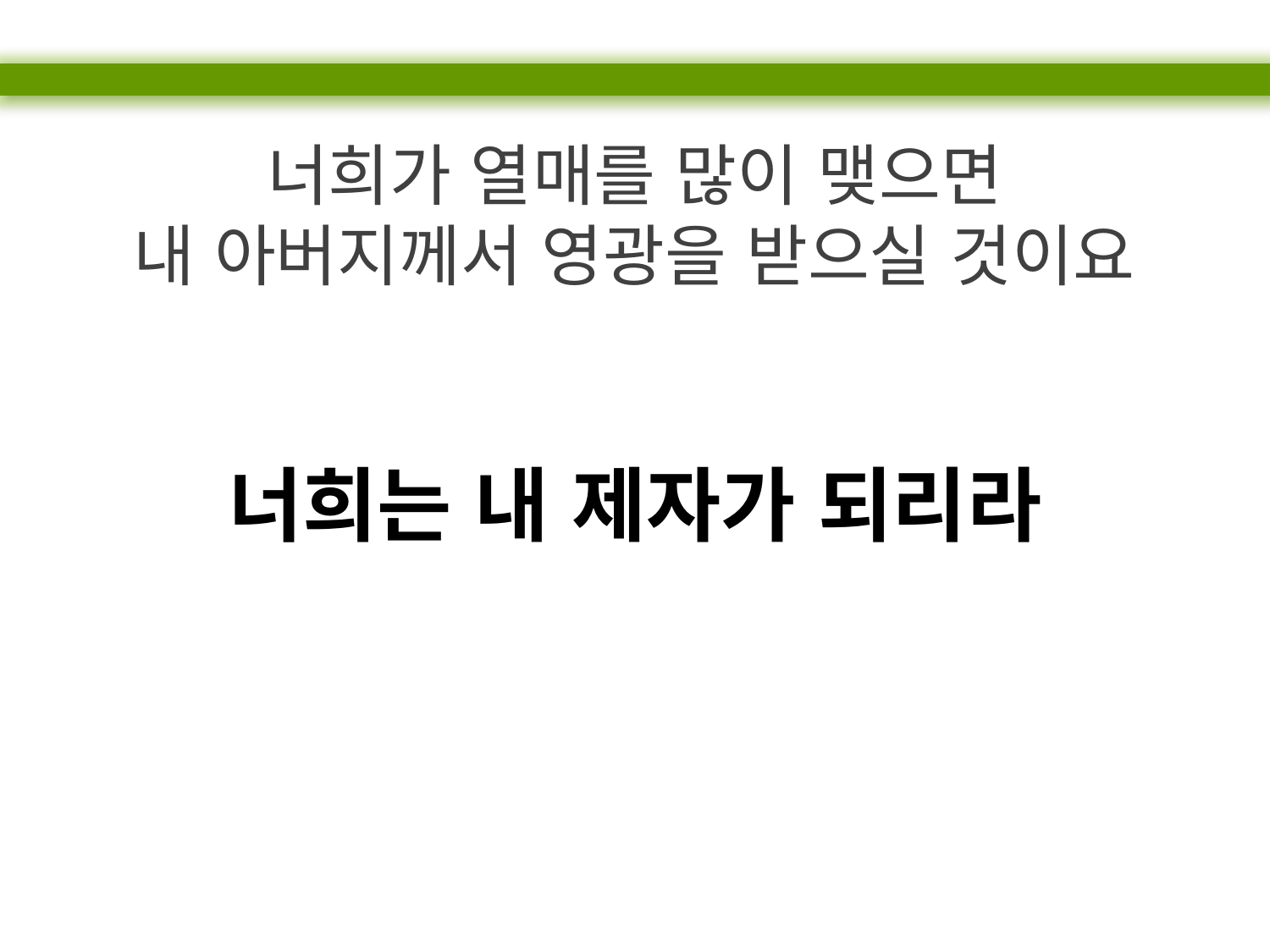

너희가 열매를 많이 맺으면
내 아버지께서 영광을 받으실 것이요
너희는 내 제자가 되리라